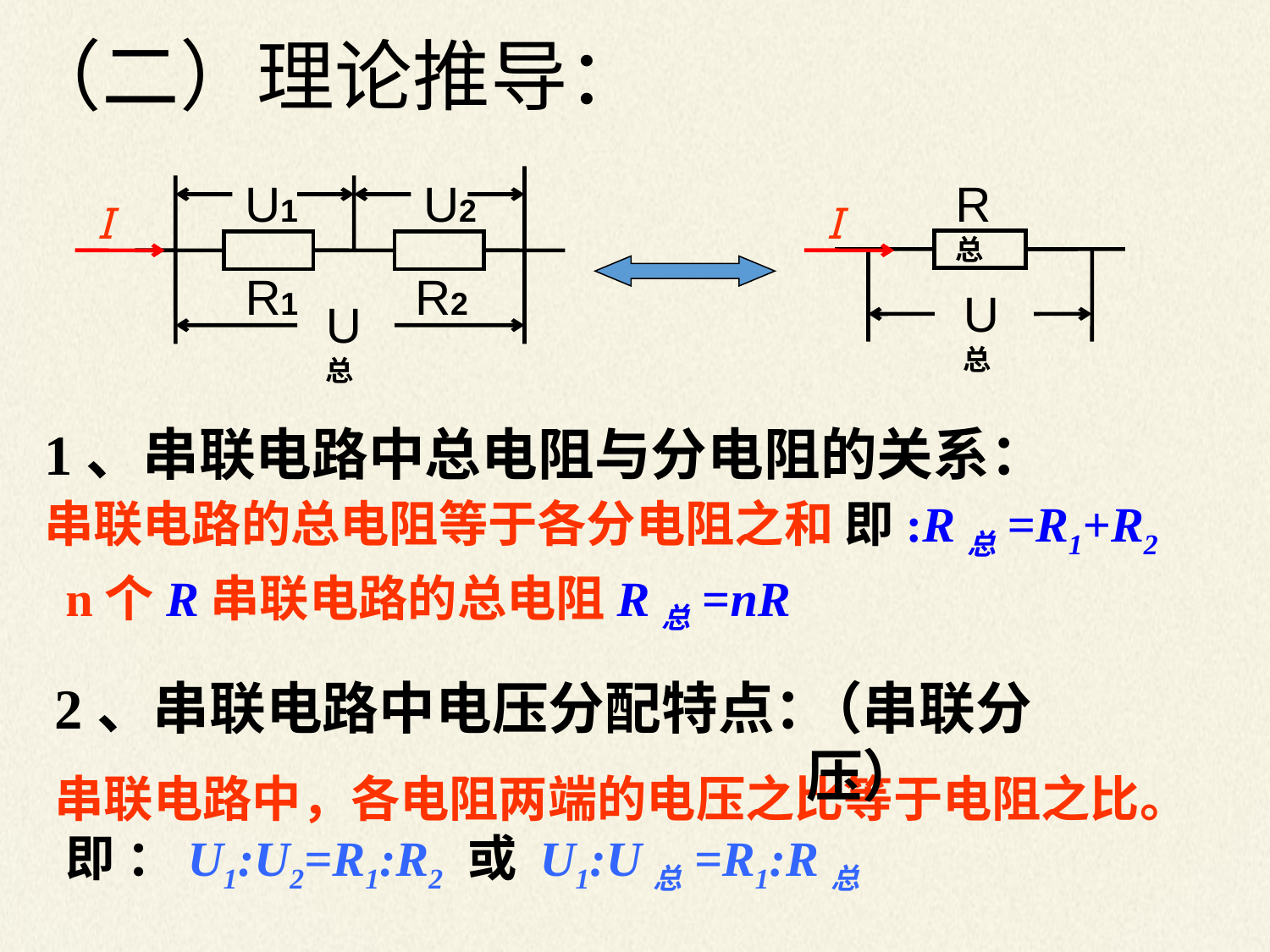

（二）理论推导：
U1
U2

R1
R2
U总

R总

U总

I

I

1、串联电路中总电阻与分电阻的关系：
串联电路的总电阻等于各分电阻之和 即:R总=R1+R2
n个R串联电路的总电阻R总=nR
2、串联电路中电压分配特点：
（串联分压）
串联电路中，各电阻两端的电压之比等于电阻之比。
 即 ：U1:U2=R1:R2 或 U1:U总=R1:R总